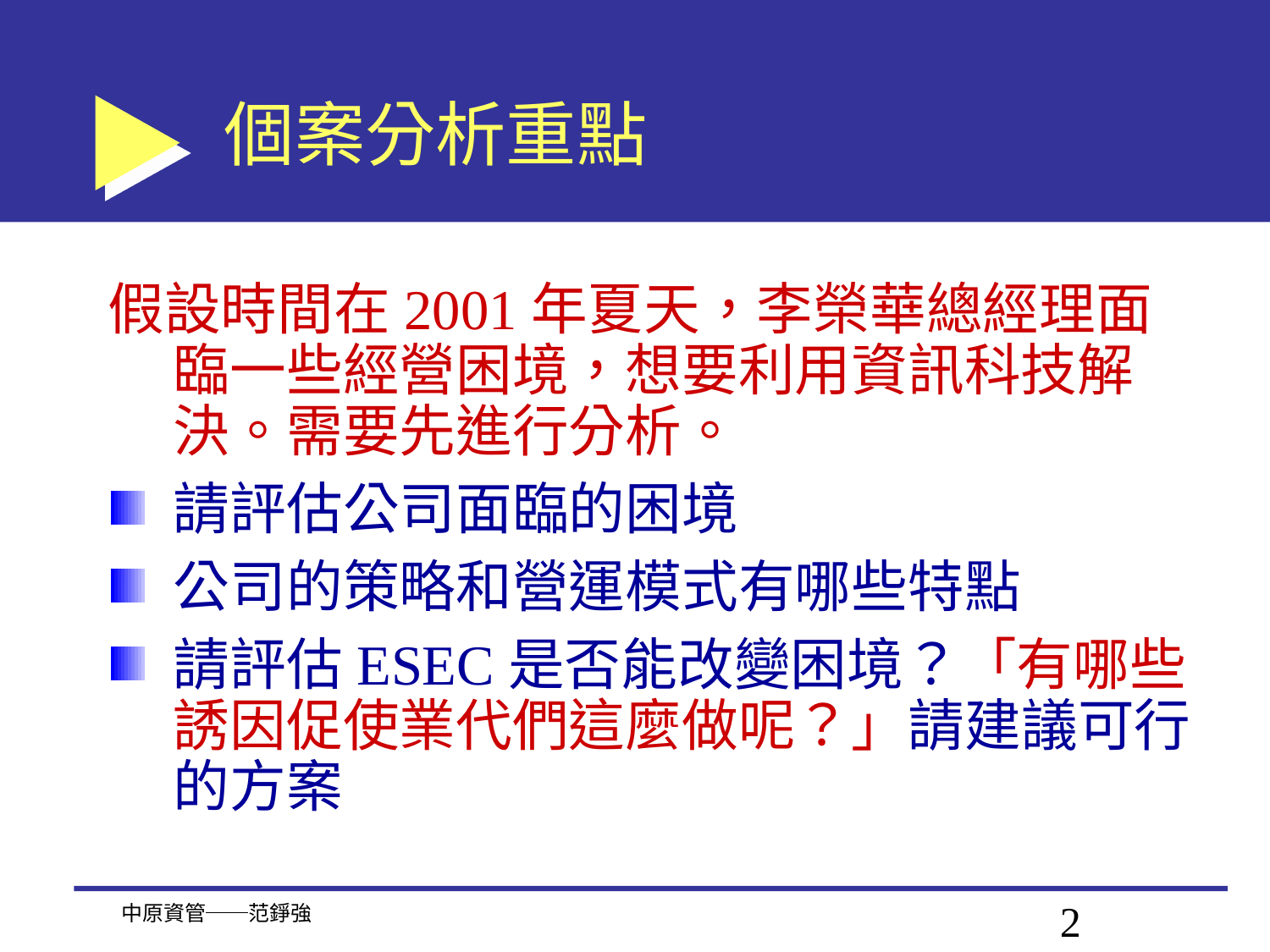

# 個案分析重點
假設時間在2001年夏天，李榮華總經理面臨一些經營困境，想要利用資訊科技解決。需要先進行分析。
請評估公司面臨的困境
公司的策略和營運模式有哪些特點
請評估ESEC是否能改變困境？「有哪些誘因促使業代們這麼做呢？」請建議可行的方案